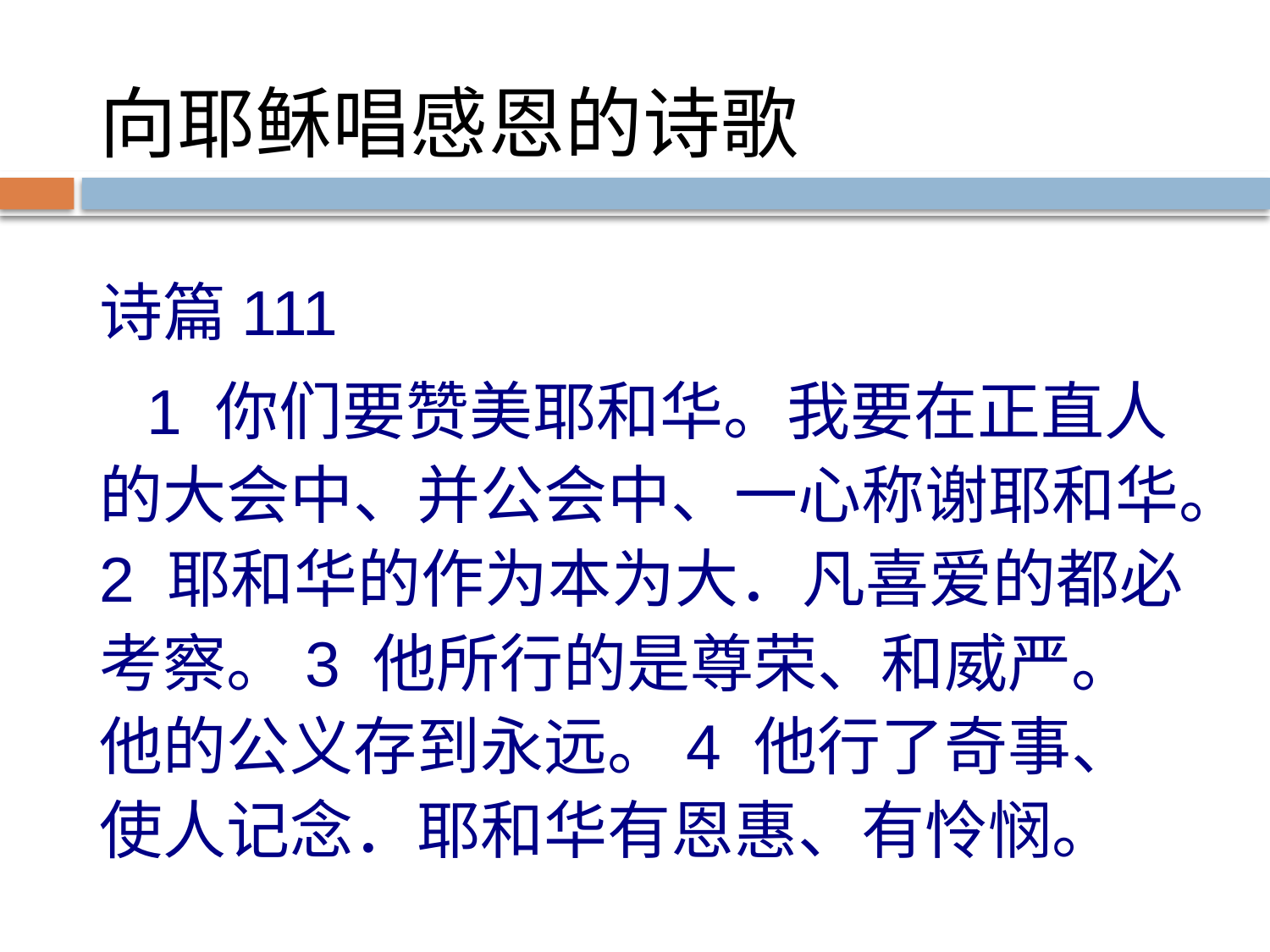

向耶稣唱感恩的诗歌
诗篇111
1 你们要赞美耶和华。我要在正直人的大会中、并公会中、一心称谢耶和华。2 耶和华的作为本为大．凡喜爱的都必考察。3 他所行的是尊荣、和威严。他的公义存到永远。4 他行了奇事、使人记念．耶和华有恩惠、有怜悯。